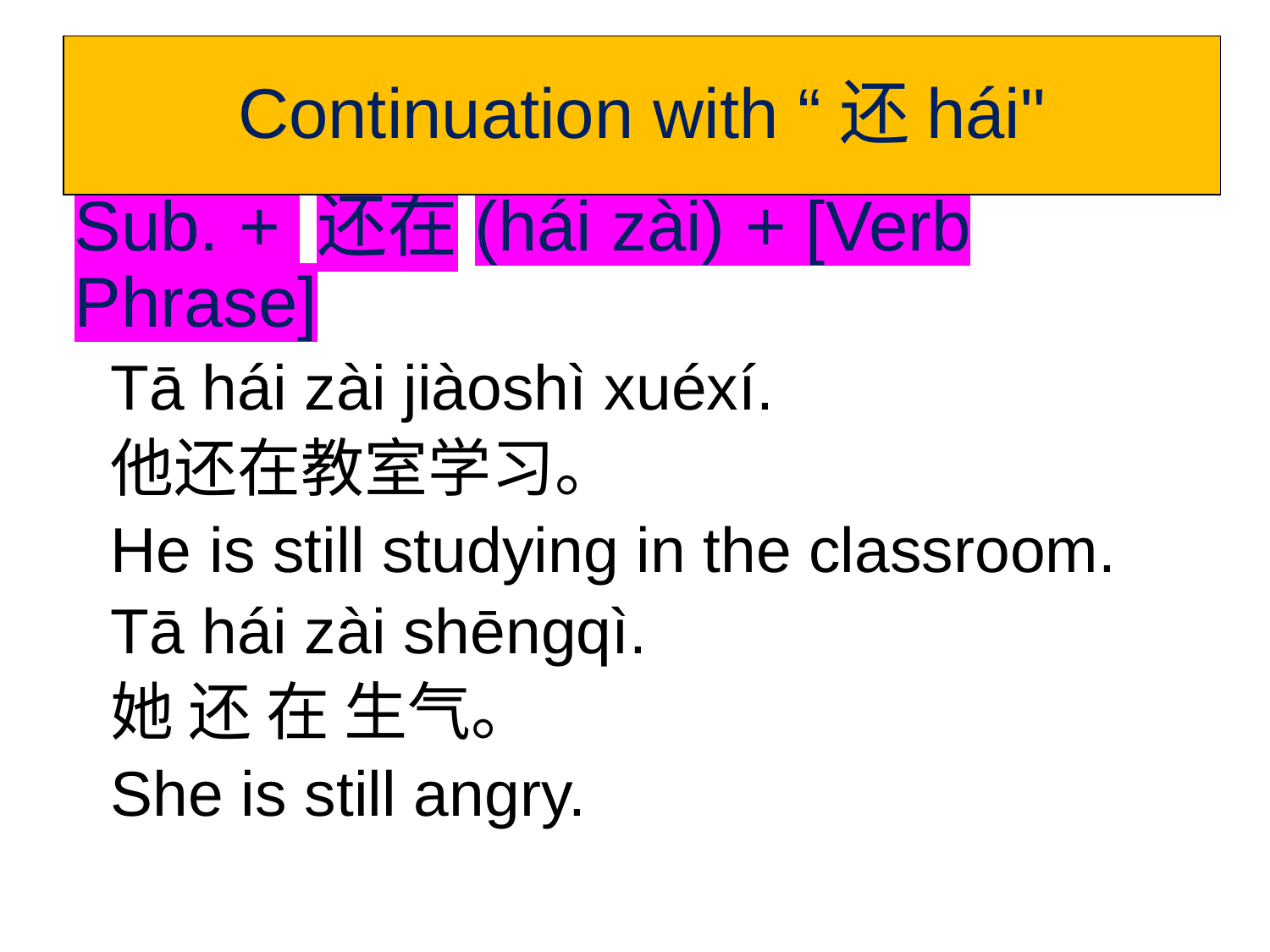

Continuation with “还hái"
# Sub. + 还在(hái zài) + [Verb Phrase]
Tā hái zài jiàoshì xuéxí.
他还在教室学习。
He is still studying in the classroom.
Tā hái zài shēngqì.
她 还 在 生气。
She is still angry.